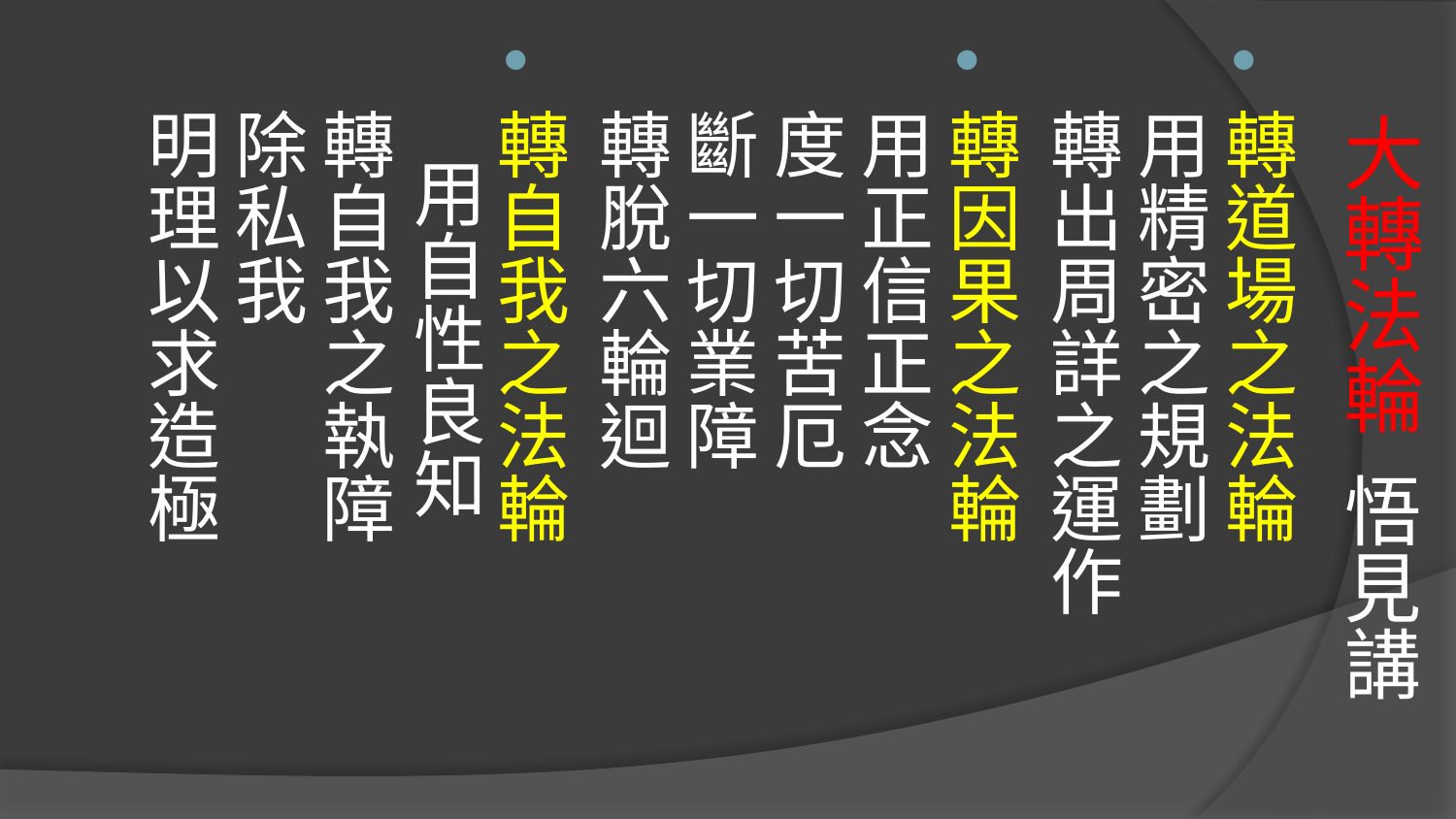

# 大轉法輪  悟見講
轉道場之法輪            用精密之規劃
轉出周詳之運作
轉因果之法輪               用正信正念
度一切苦厄
斷一切業障
轉脫六輪迴
轉自我之法輪                  用自性良知
轉自我之執障
除私我
明理以求造極